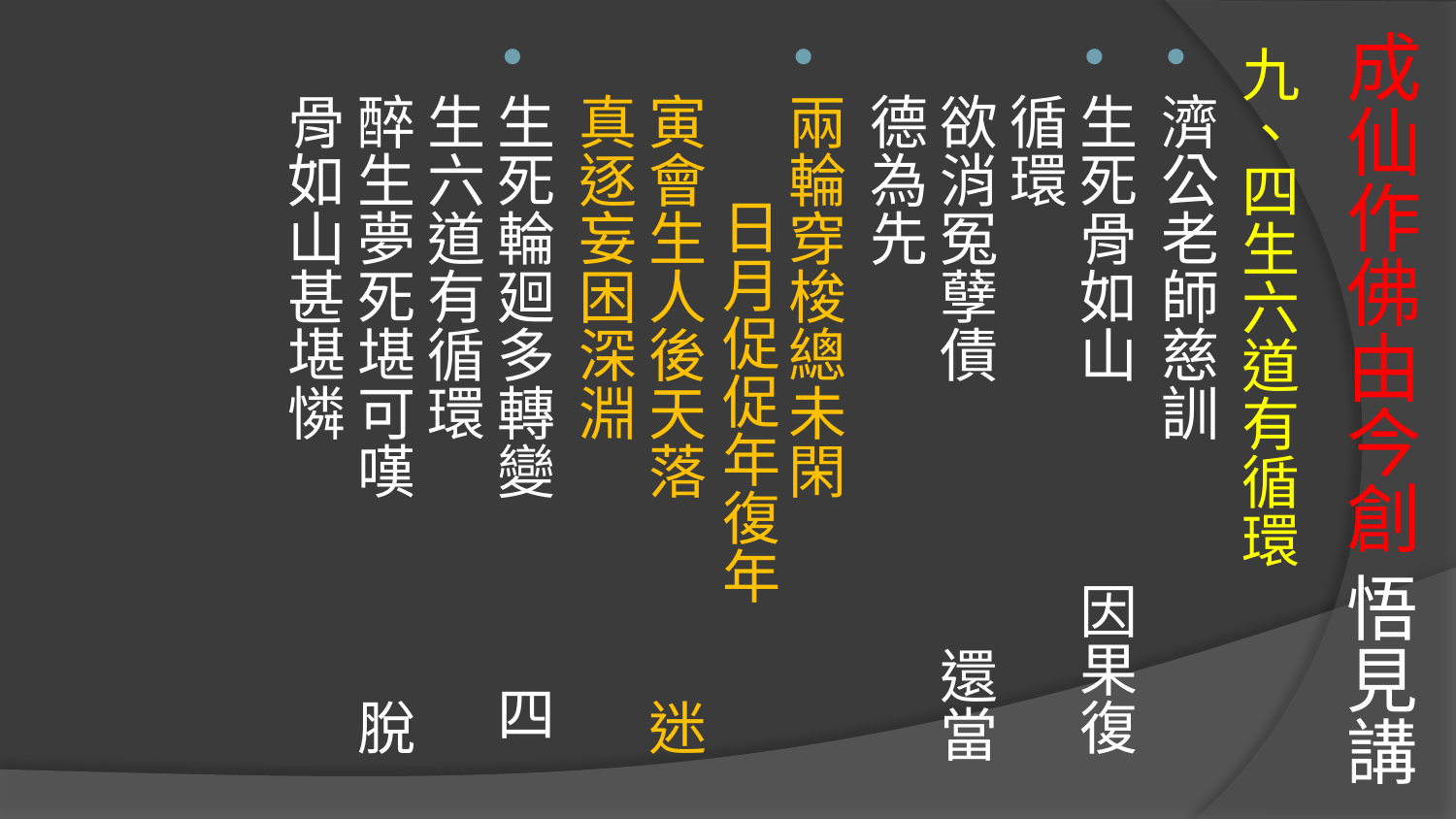

# 成仙作佛由今創 悟見講
九、四生六道有循環
濟公老師慈訓
生死骨如山               因果復循環
欲消冤孽債                    還當德為先
兩輪穿梭總未閑                              日月促促年復年
寅會生人後天落               迷真逐妄困深淵
生死輪廻多轉變              四生六道有循環
醉生夢死堪可嘆               脫骨如山甚堪憐